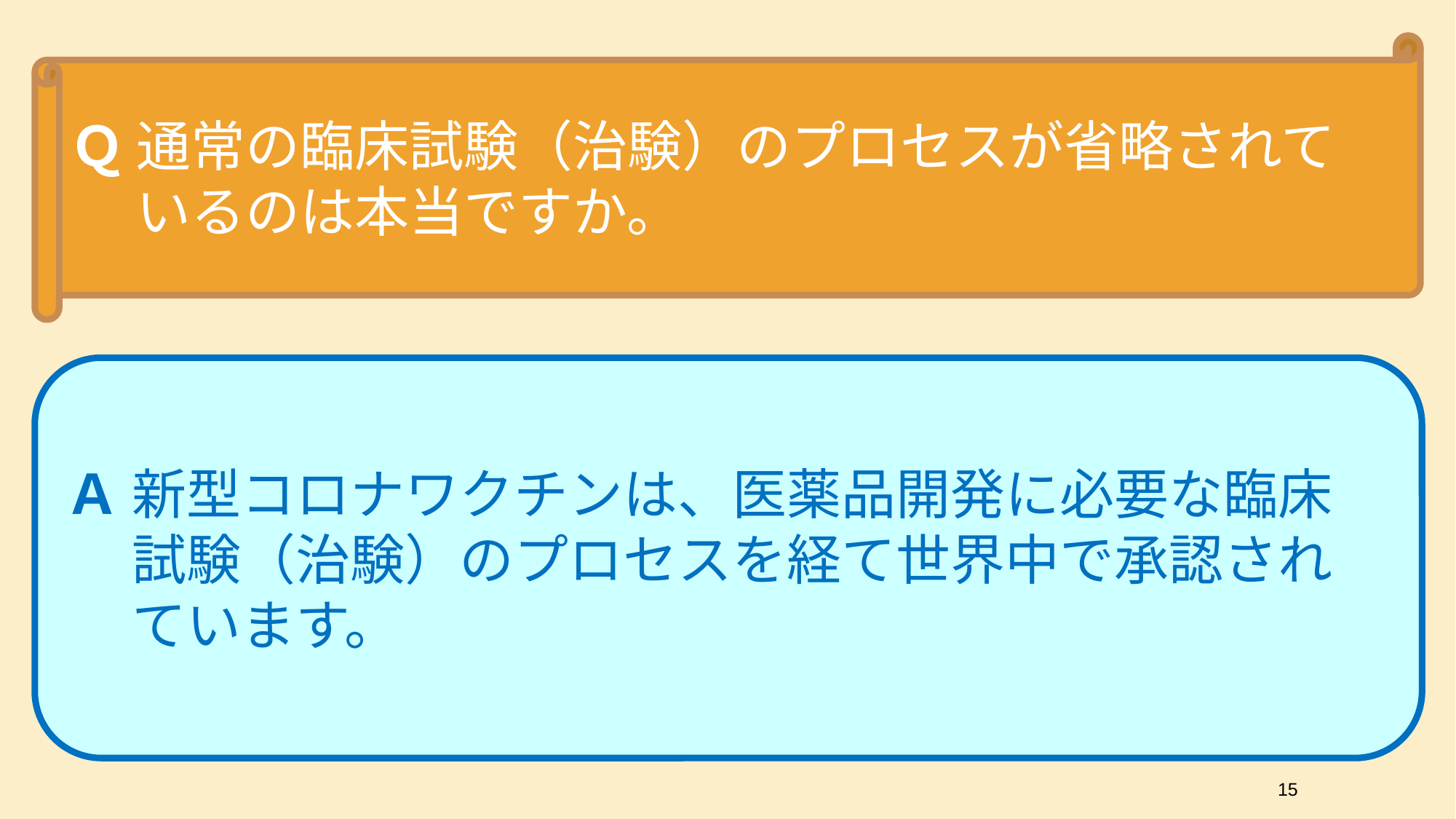

Ｑ 通常の臨床試験（治験）のプロセスが省略されて
　 いるのは本当ですか。
Ａ 新型コロナワクチンは、医薬品開発に必要な臨床
　 試験（治験）のプロセスを経て世界中で承認され
　 ています。
15